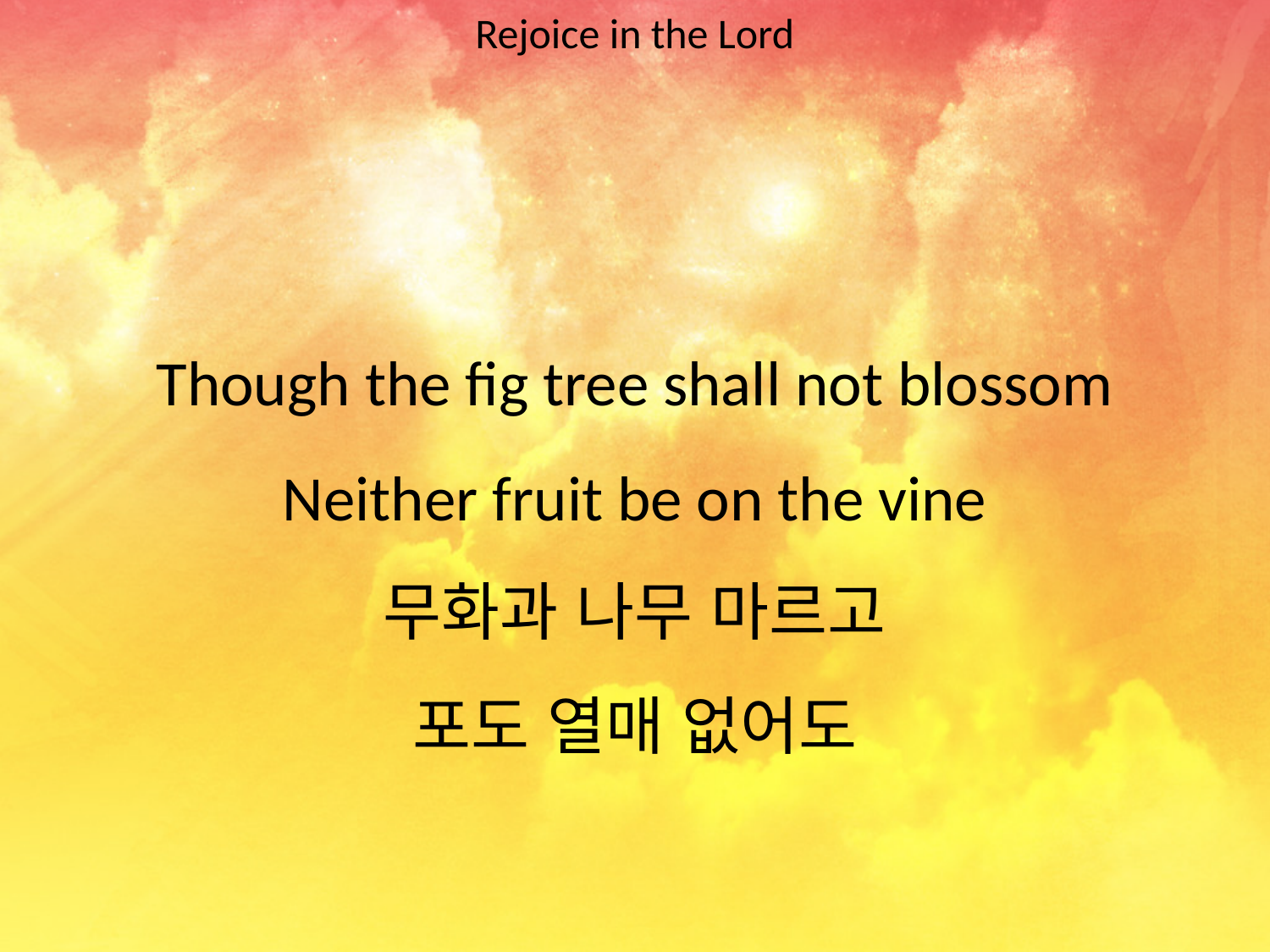

Rejoice in the Lord
#
Though the fig tree shall not blossom
Neither fruit be on the vine
무화과 나무 마르고
포도 열매 없어도